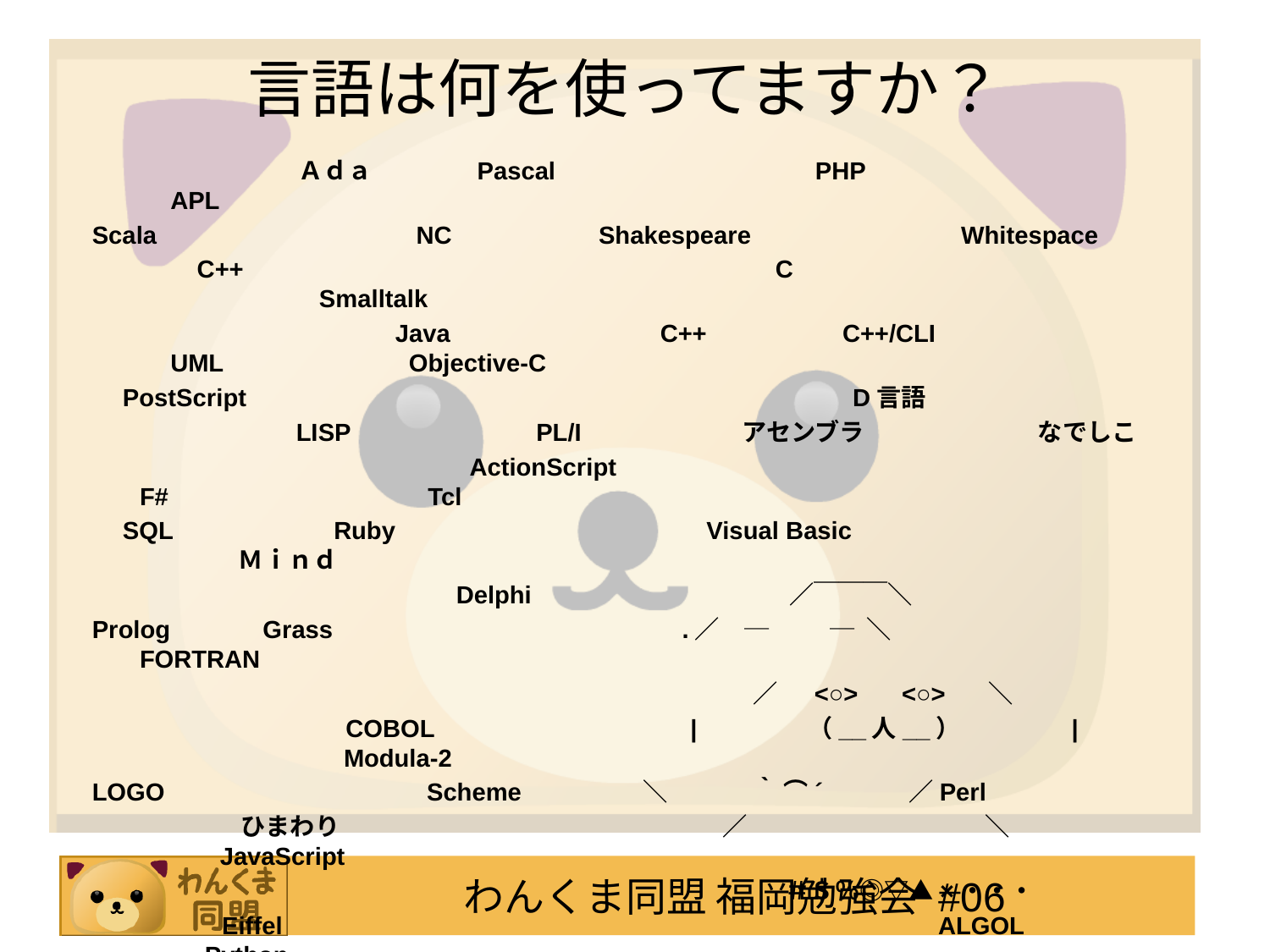

# 言語は何を使ってますか？
                                   Ａｄａ　　　　Pascal　　　　　　　　　　PHP　　　　　　　　　　　　APL
Scala　　　　　　　　　　NC　　 　　　 Shakespeare　　　　　　　　Whitespace
　　　　C++　　　　　　　　　　　　　　　　　　　　　C　　　 　　　　　　　　 　　　　　　　　　Smalltalk
　　　　　　　　　　　　Java　　　　　　　　C++　　　　　C++/CLI　　　　　　　　　UML　　　　　　　Objective-C
　PostScript　　　　　　　　　　　　　　　　　　　　　　　　D言語
　　　　　　　　LISP　　　　　　　PL/I　 　　　　　アセンブラ　　　　　　　なでしこ
　　　　　　　　　　　　　　　ActionScript 　　　　　　　　　　　　　　 　　　　　F#　　　　　　　　　　Tcl
　SQL　　　　　　Ruby                  　　　　　　　Visual Basic　　　　　　　　　　　　　　　Ｍｉｎｄ
　　　　　　　　　　 　 　　　Delphi      　 　　　　　　 　／￣￣￣＼
Prolog        　Grass            　　　　　　　　　　 .／　─　 　 ─  ＼　 　　 　 　FORTRAN
　　　　　　　　　　　　　　　 　　　　　　　　 　　　 ／　 <○> 　<○> 　 ＼
　　　　　　　　　　COBOL　　　　　　     　　   |　　　 　（__人__）　　 　　|　　　　　　　　　　Modula-2
LOGO           　　　　　　　Scheme 　　     　 ＼　　 　 ｀ ⌒´　　 　／Perl
　　　　　　ひまわり　　　　　　　　　　　　　 　　 ／ 　 　 　　　　 　  　 ＼　　　　　　　　JavaScript
　　　　　　　　　　　　　　　　　　　　　　　　　　　　＃＄％◎▽▲×・・・
　　　　　Eiffel　　　　　　　　　　　　　　　　　　　　　　　　　　ALGOL　　　　　      Python
			R言語